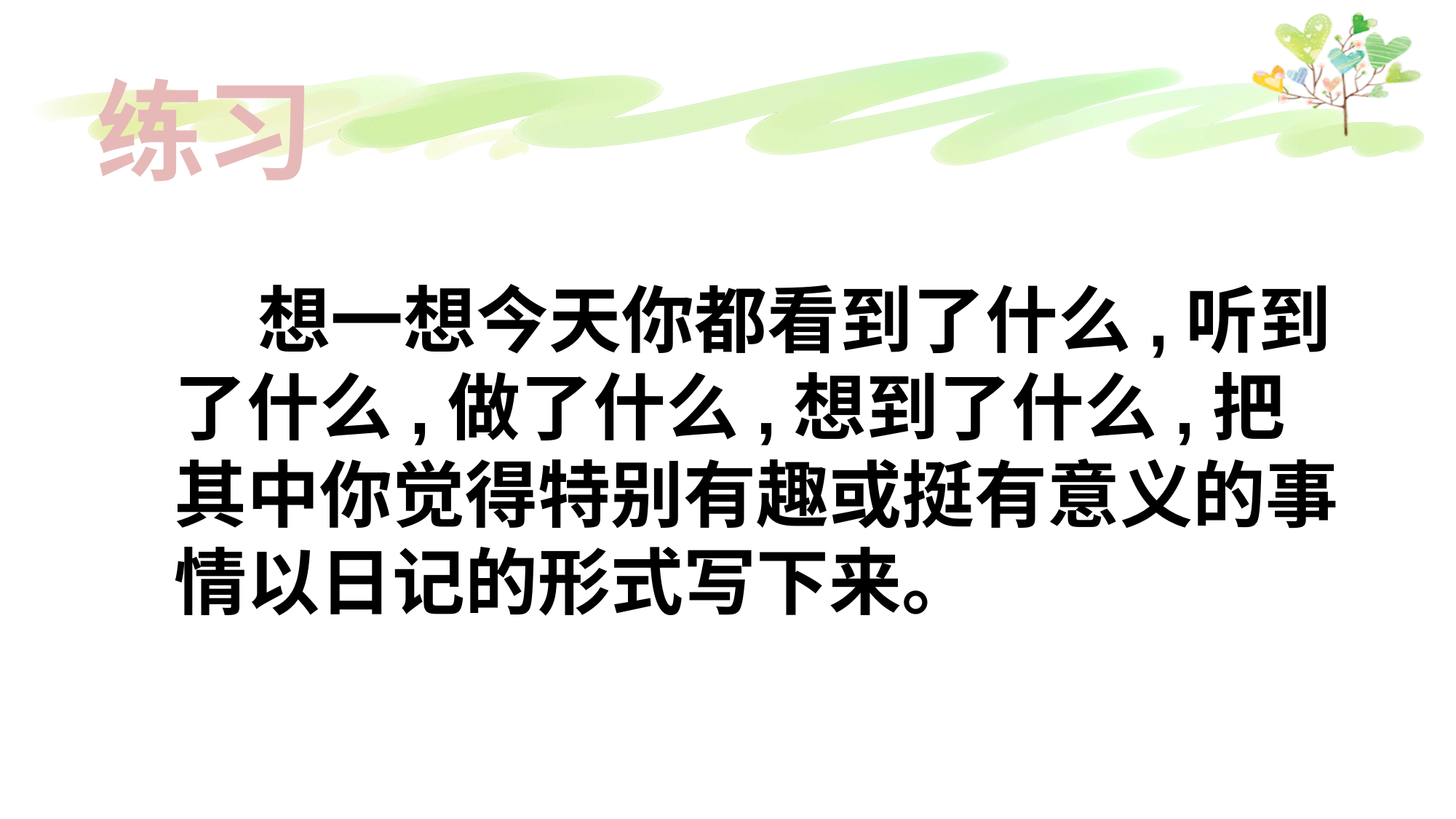

练习
    想一想今天你都看到了什么,听到了什么,做了什么,想到了什么,把其中你觉得特别有趣或挺有意义的事情以日记的形式写下来。